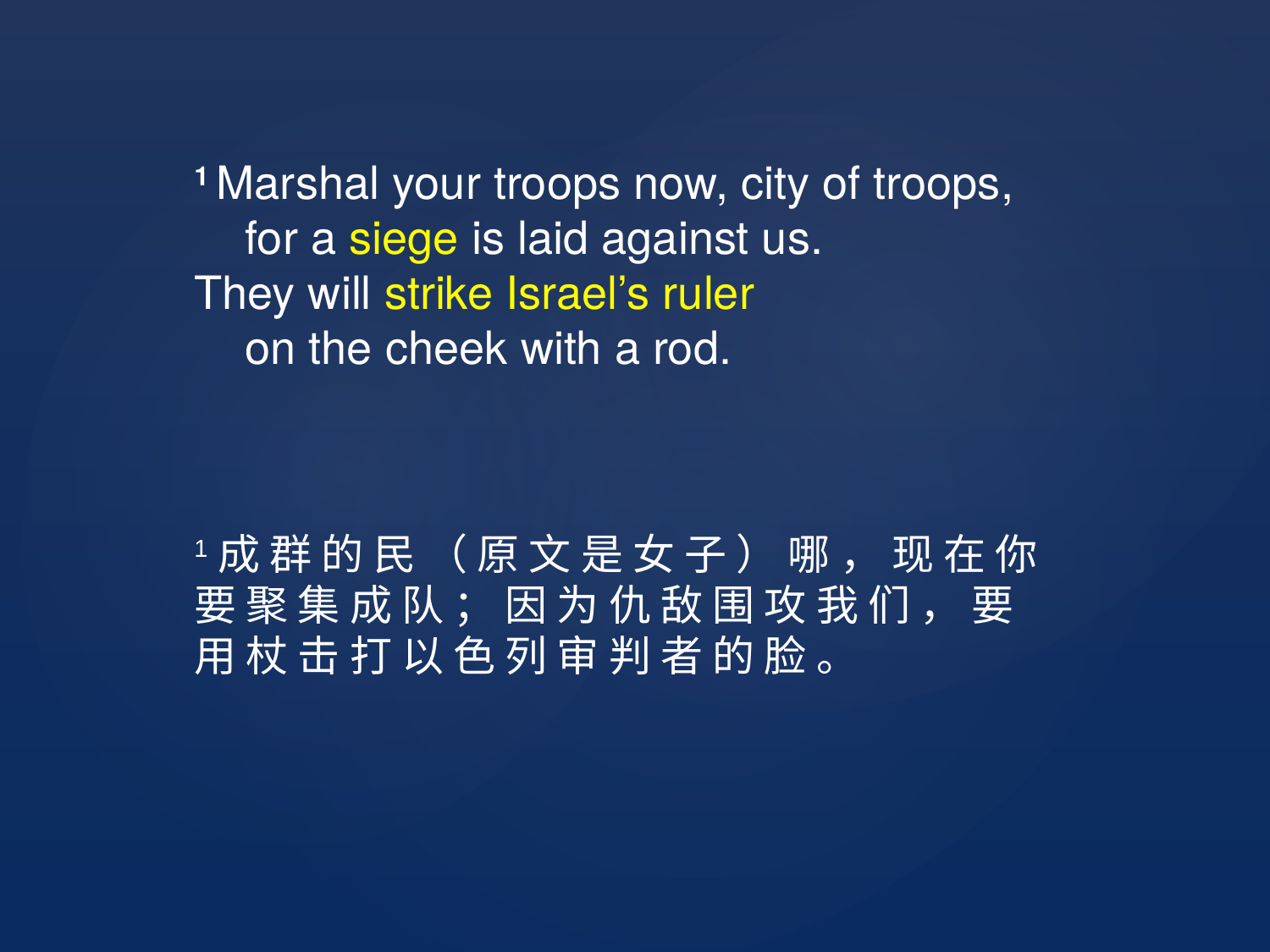

1 Marshal your troops now, city of troops,
    for a siege is laid against us.
They will strike Israel’s ruler
    on the cheek with a rod.
1成 群 的 民 （ 原 文 是 女 子 ） 哪 ， 现 在 你 要 聚 集 成 队 ； 因 为 仇 敌 围 攻 我 们 ， 要 用 杖 击 打 以 色 列 审 判 者 的 脸 。